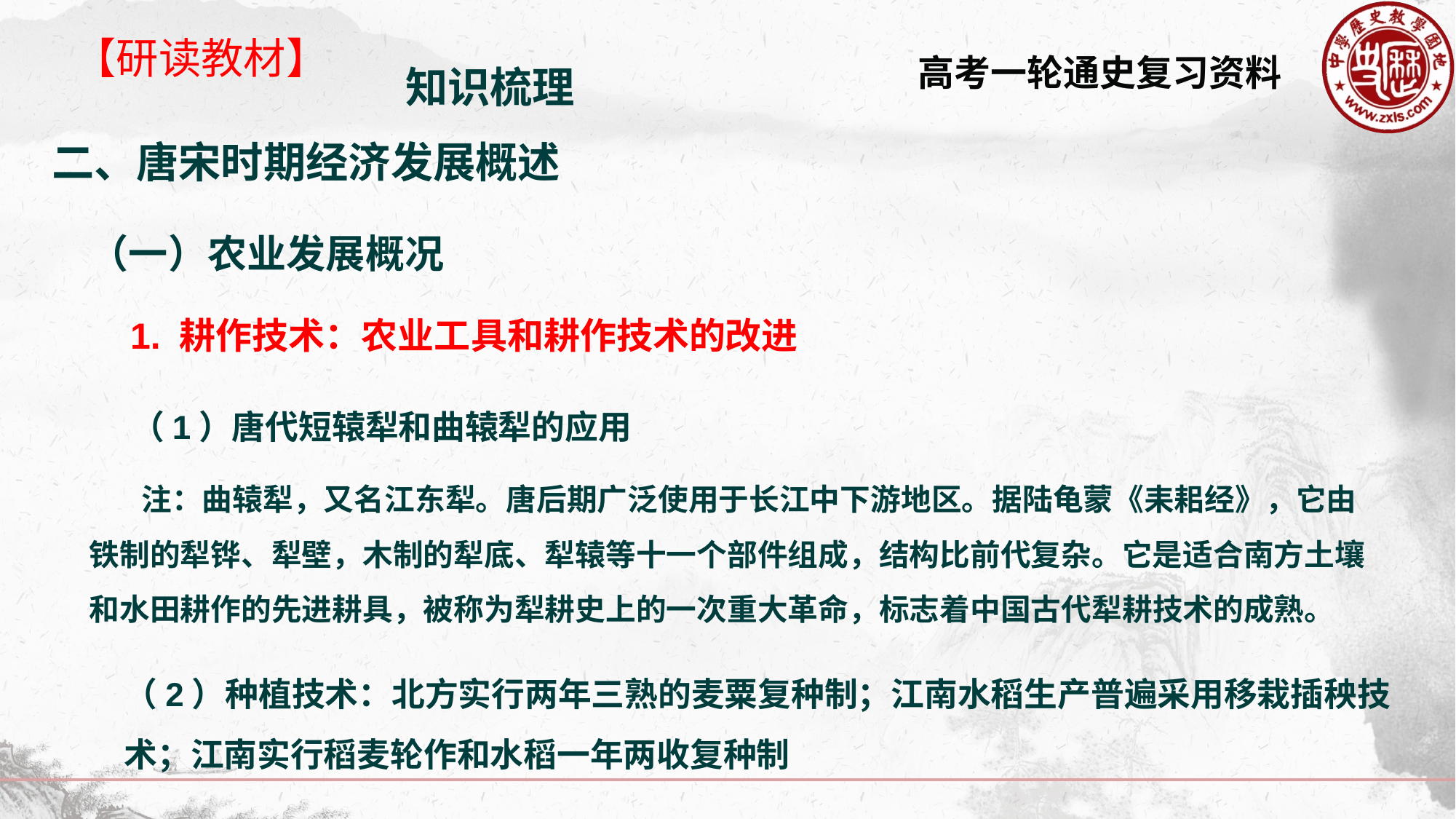

【研读教材】
知识梳理
二、唐宋时期经济发展概述
（一）农业发展概况
1. 耕作技术：农业工具和耕作技术的改进
（1）唐代短辕犁和曲辕犁的应用
      注：曲辕犁，又名江东犁。唐后期广泛使用于长江中下游地区。据陆龟蒙《耒耜经》，它由铁制的犁铧、犁壁，木制的犁底、犁辕等十一个部件组成，结构比前代复杂。它是适合南方土壤和水田耕作的先进耕具，被称为犁耕史上的一次重大革命，标志着中国古代犁耕技术的成熟。
（2）种植技术：北方实行两年三熟的麦粟复种制；江南水稻生产普遍采用移栽插秧技术；江南实行稻麦轮作和水稻一年两收复种制